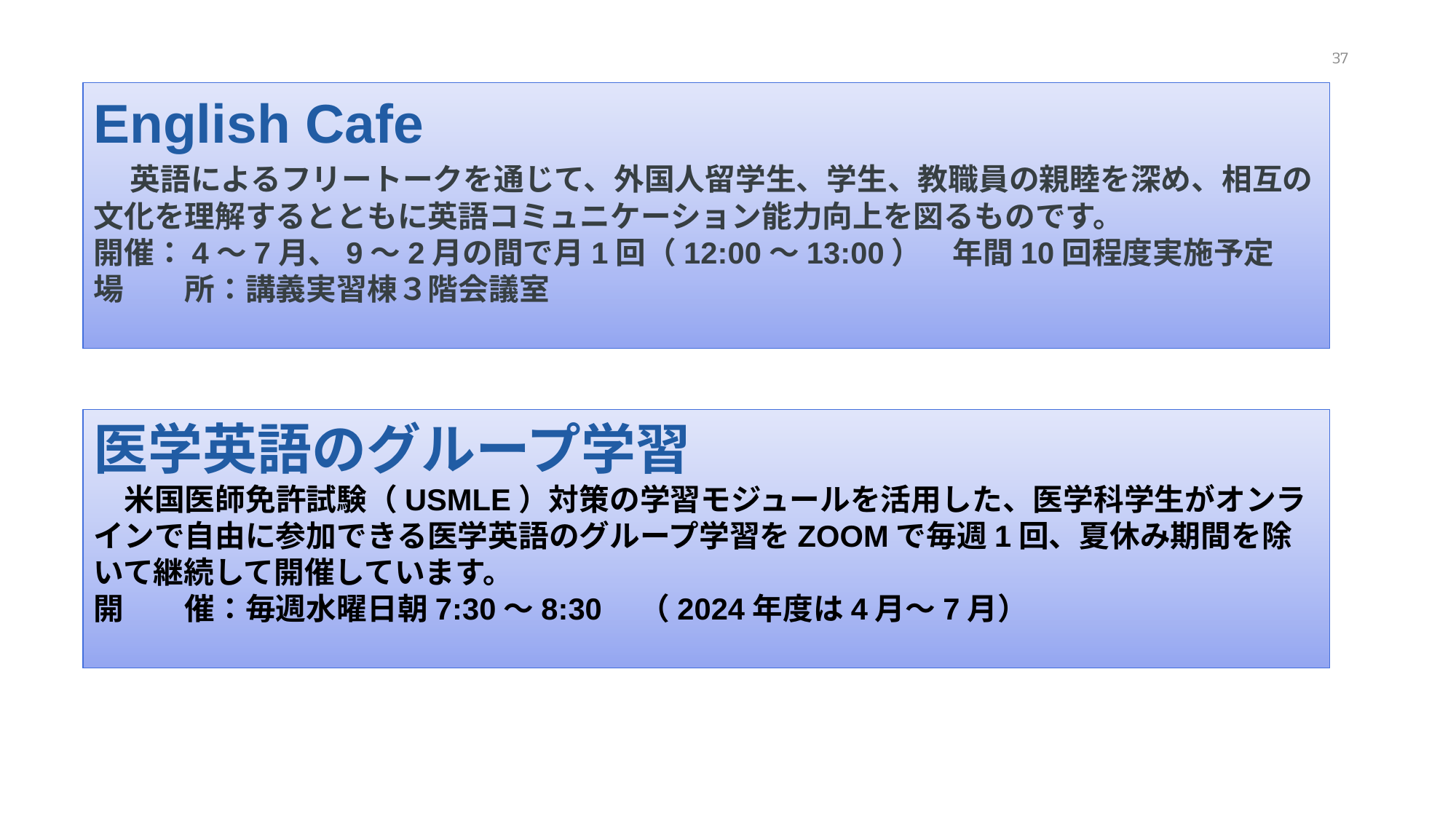

37
English Cafe
　英語によるフリートークを通じて、外国人留学生、学生、教職員の親睦を深め、相互の文化を理解するとともに英語コミュニケーション能力向上を図るものです。
開催：4～7月、9～2月の間で月1回（12:00～13:00）　年間10回程度実施予定
場　　所：講義実習棟３階会議室

医学英語のグループ学習
　米国医師免許試験（USMLE）対策の学習モジュールを活用した、医学科学生がオンラインで自由に参加できる医学英語のグループ学習をZOOMで毎週1回、夏休み期間を除いて継続して開催しています。
開　　催：毎週水曜日朝7:30～8:30　（2024年度は4月～7月）